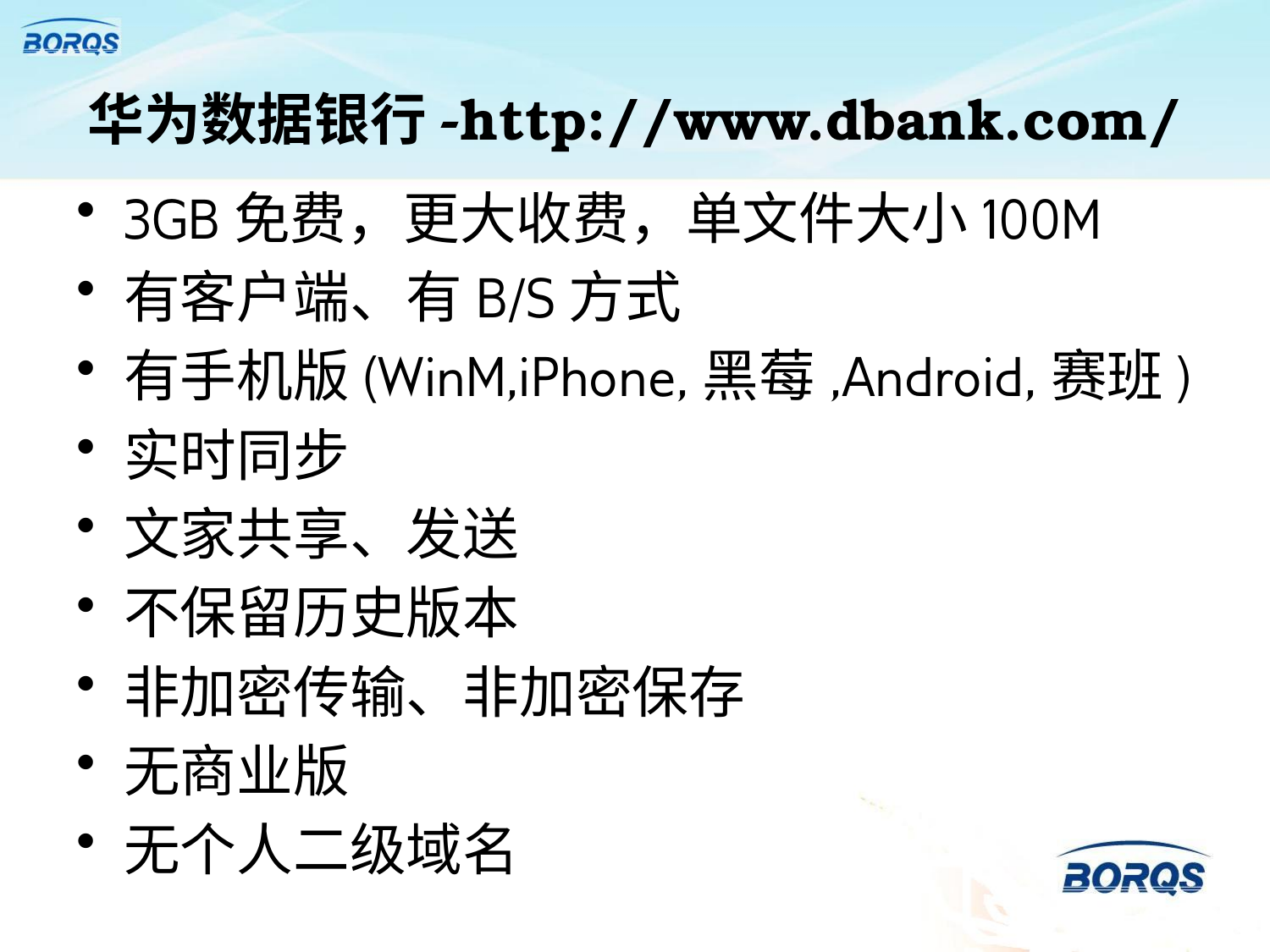

# 华为数据银行-http://www.dbank.com/
3GB免费，更大收费，单文件大小100M
有客户端、有B/S方式
有手机版(WinM,iPhone,黑莓,Android,赛班)
实时同步
文家共享、发送
不保留历史版本
非加密传输、非加密保存
无商业版
无个人二级域名